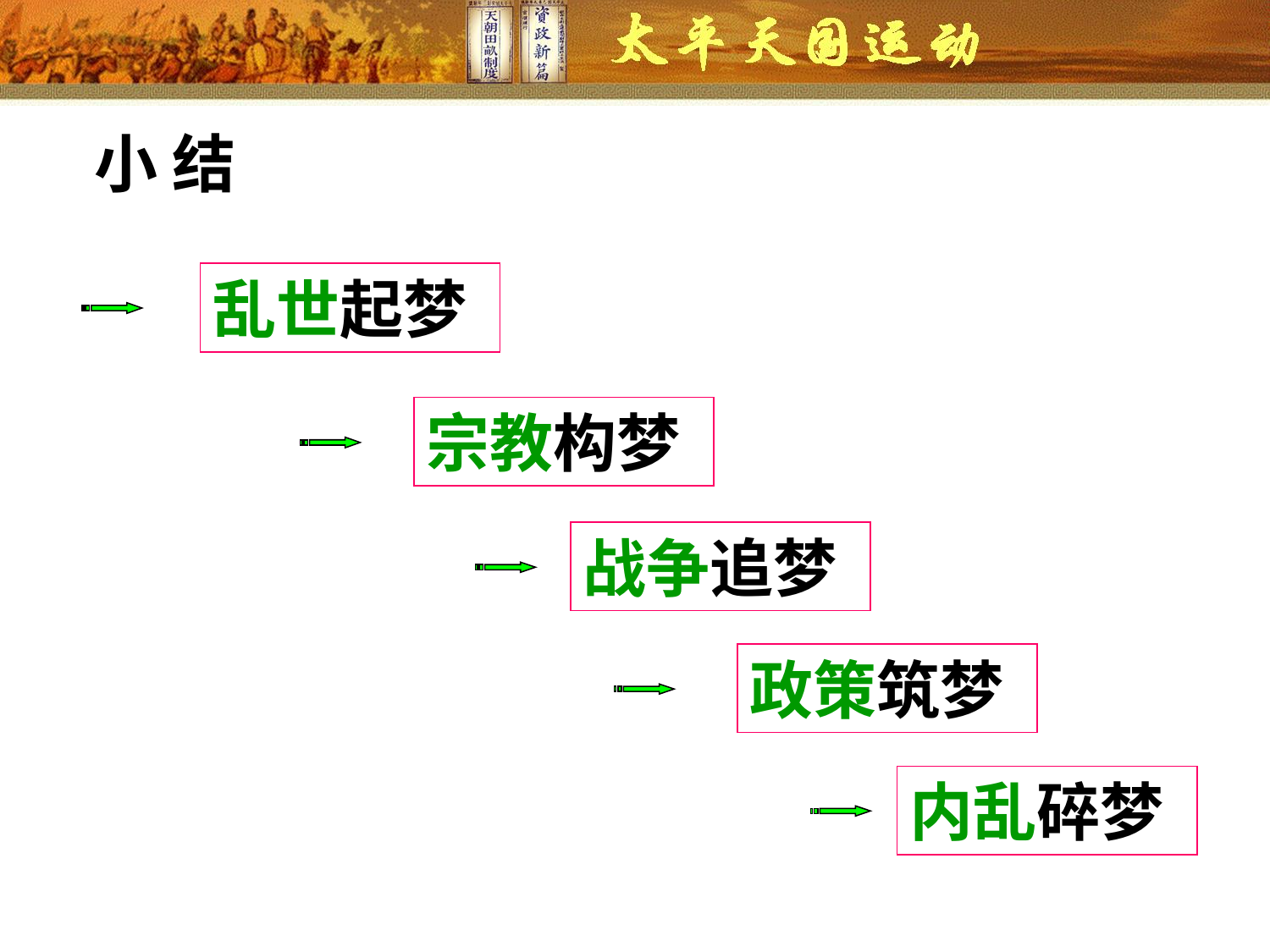

小 结
乱世起梦

宗教构梦

战争追梦

政策筑梦

内乱碎梦